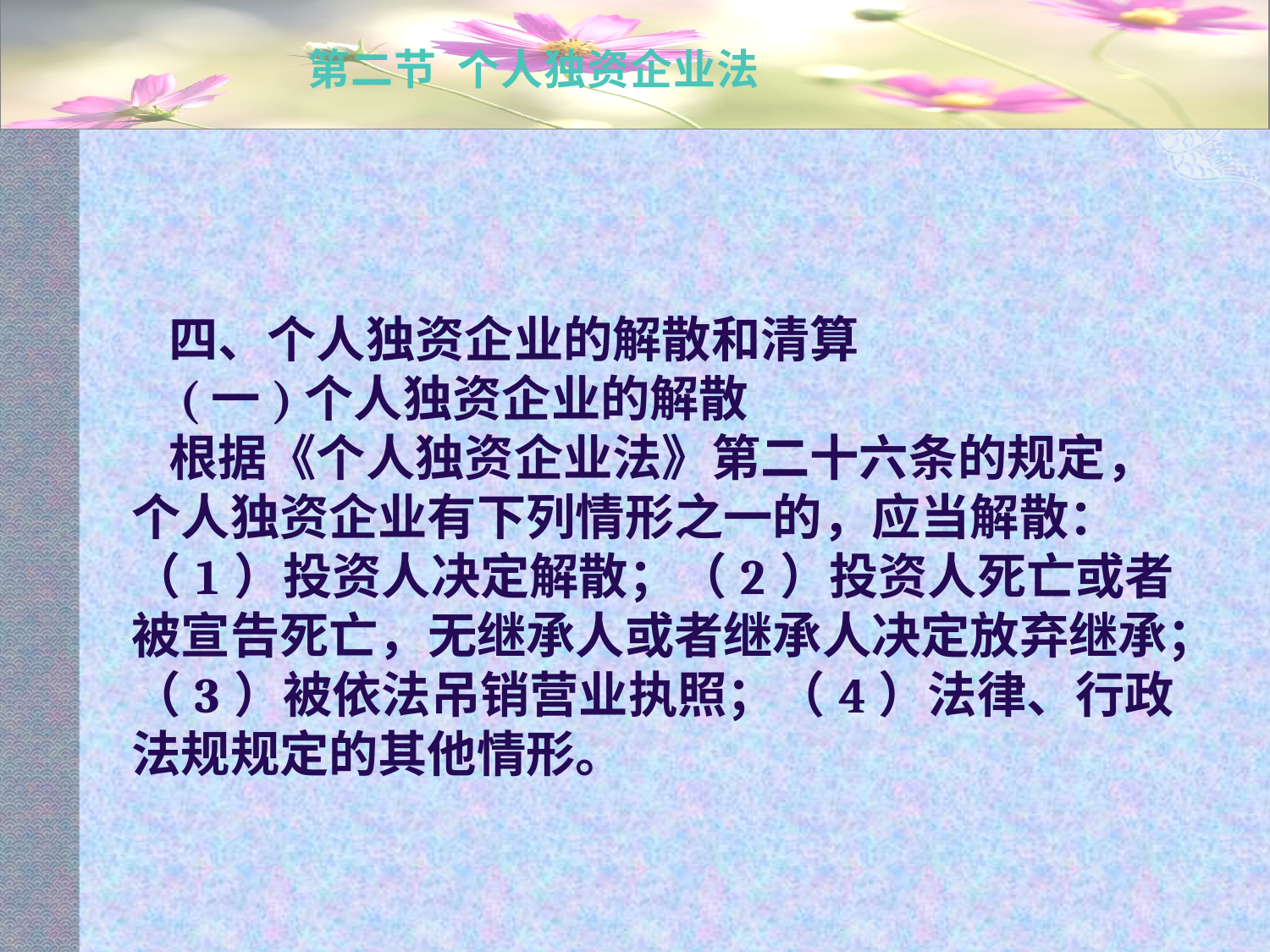

# 第二节  个人独资企业法
四、个人独资企业的解散和清算
 (一)个人独资企业的解散
根据《个人独资企业法》第二十六条的规定，个人独资企业有下列情形之一的，应当解散：（1）投资人决定解散；（2）投资人死亡或者被宣告死亡，无继承人或者继承人决定放弃继承；（3）被依法吊销营业执照；（4）法律、行政法规规定的其他情形。